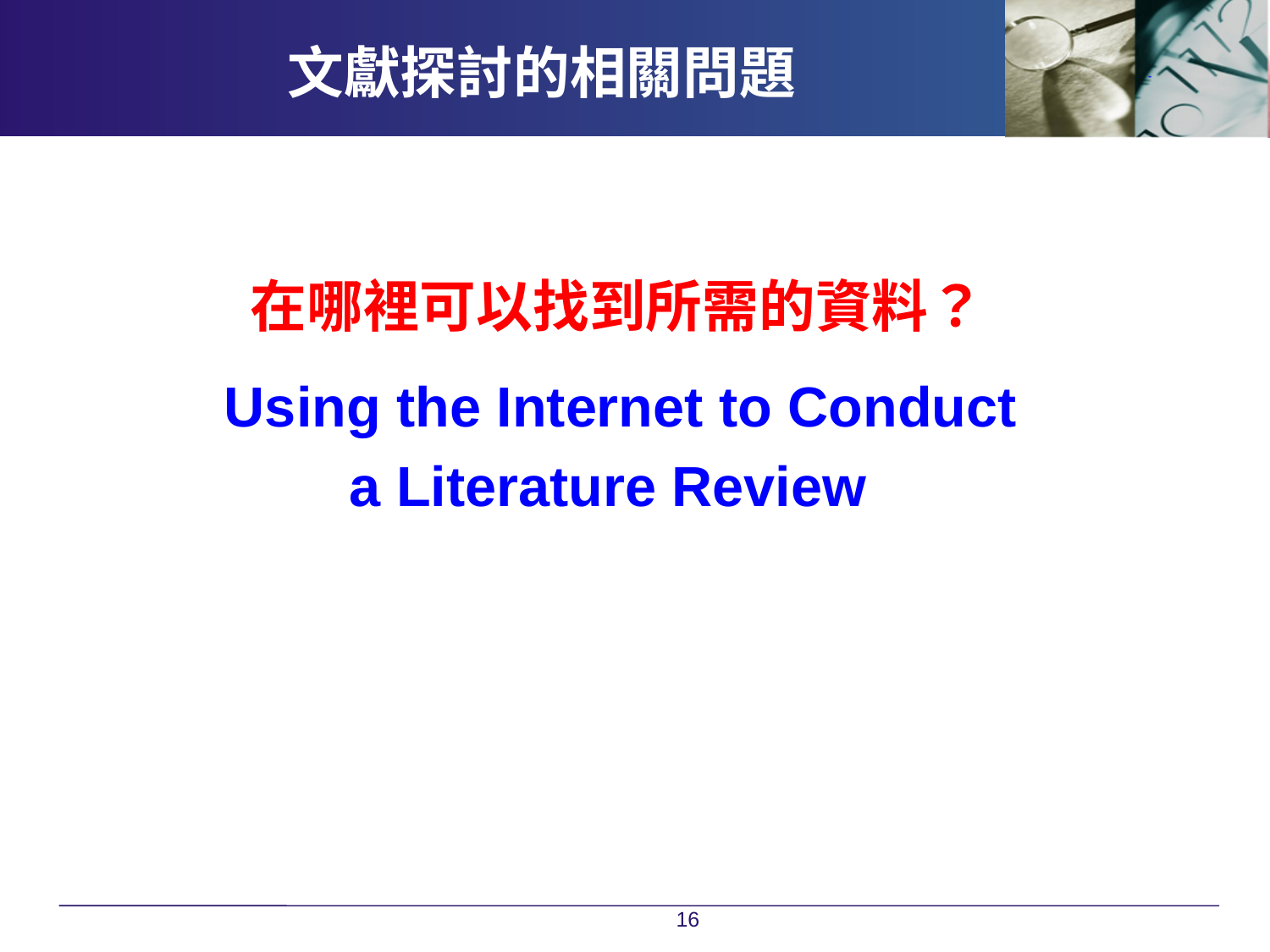

# 文獻探討的相關問題
 在哪裡可以找到所需的資料？
Using the Internet to Conduct
        a Literature Review

16